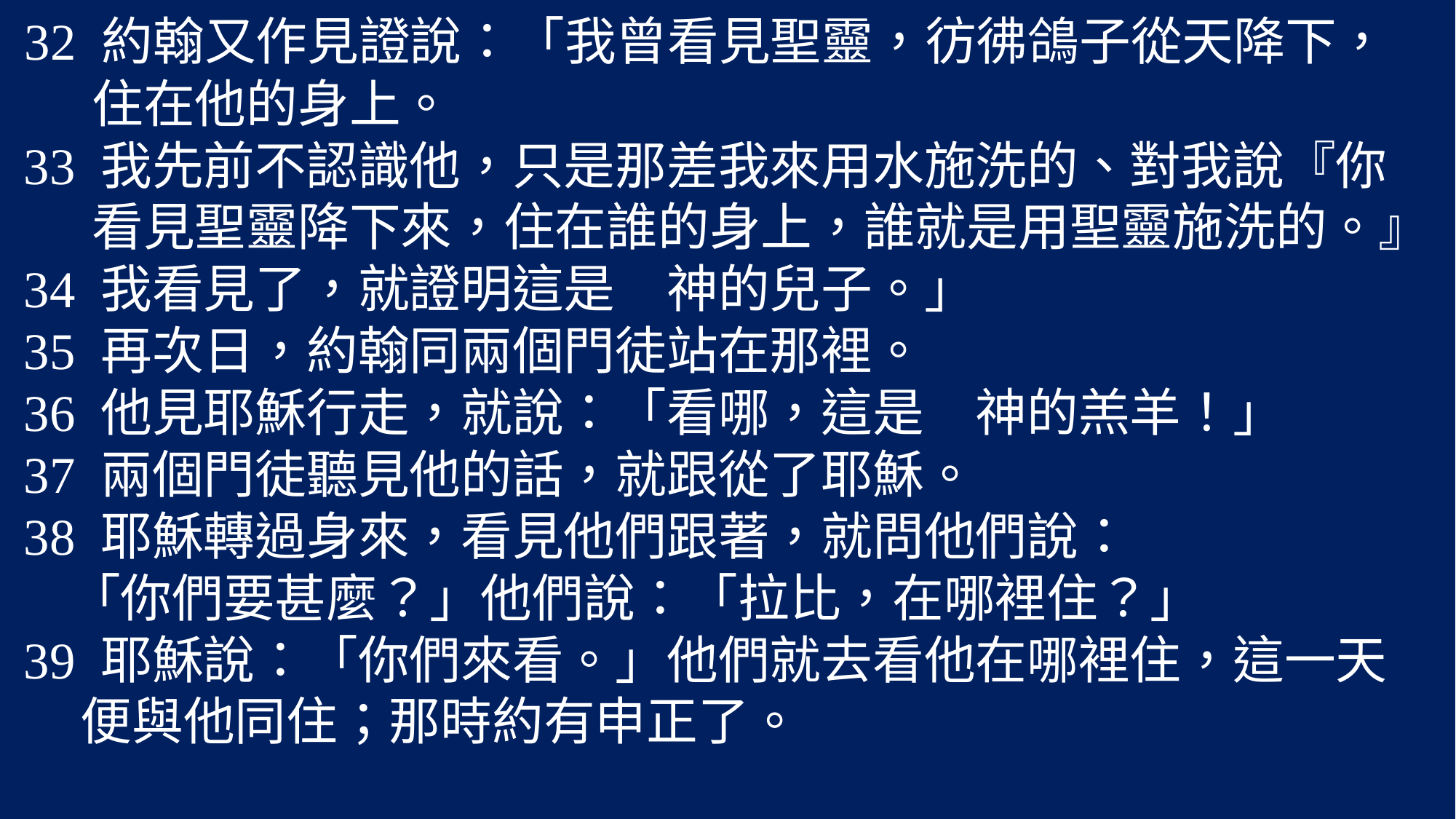

32 約翰又作見證說：「我曾看見聖靈，彷彿鴿子從天降下，
      住在他的身上。
 33 我先前不認識他，只是那差我來用水施洗的、對我說『你
      看見聖靈降下來，住在誰的身上，誰就是用聖靈施洗的。』
 34 我看見了，就證明這是　神的兒子。」
 35 再次日，約翰同兩個門徒站在那裡。
 36 他見耶穌行走，就說：「看哪，這是　神的羔羊！」
 37 兩個門徒聽見他的話，就跟從了耶穌。
 38 耶穌轉過身來，看見他們跟著，就問他們說：
    「你們要甚麼？」他們說：「拉比，在哪裡住？」
 39 耶穌說：「你們來看。」他們就去看他在哪裡住，這一天
     便與他同住；那時約有申正了。